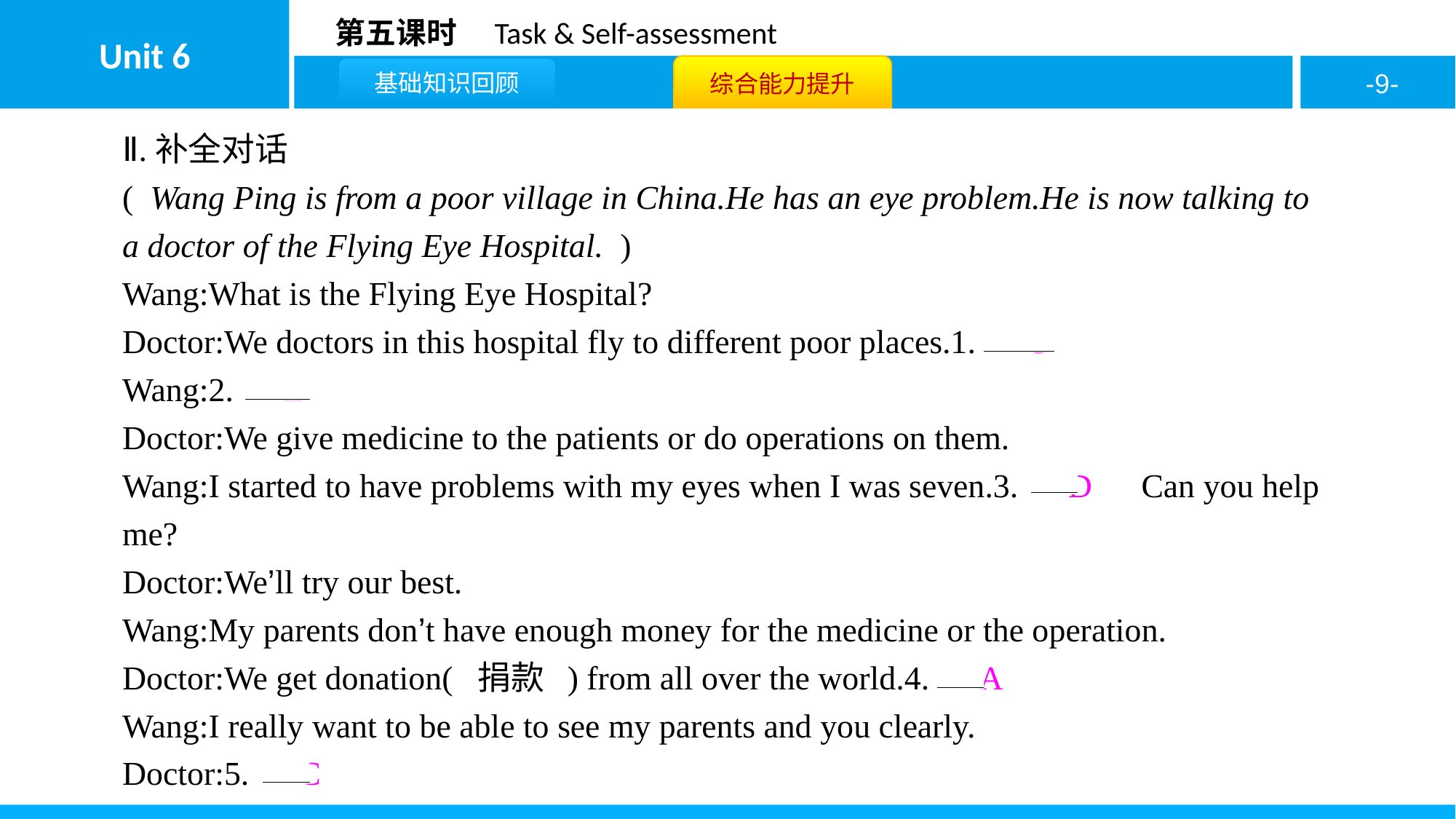

Ⅱ.补全对话
(  Wang Ping is from a poor village in China.He has an eye problem.He is now talking to a doctor of the Flying Eye Hospital.  )
Wang:What is the Flying Eye Hospital?
Doctor:We doctors in this hospital fly to different poor places.1.　G
Wang:2.　E
Doctor:We give medicine to the patients or do operations on them.
Wang:I started to have problems with my eyes when I was seven.3.　D　Can you help me?
Doctor:We’ll try our best.
Wang:My parents don’t have enough money for the medicine or the operation.
Doctor:We get donation(  捐款  ) from all over the world.4.　A
Wang:I really want to be able to see my parents and you clearly.
Doctor:5.　C